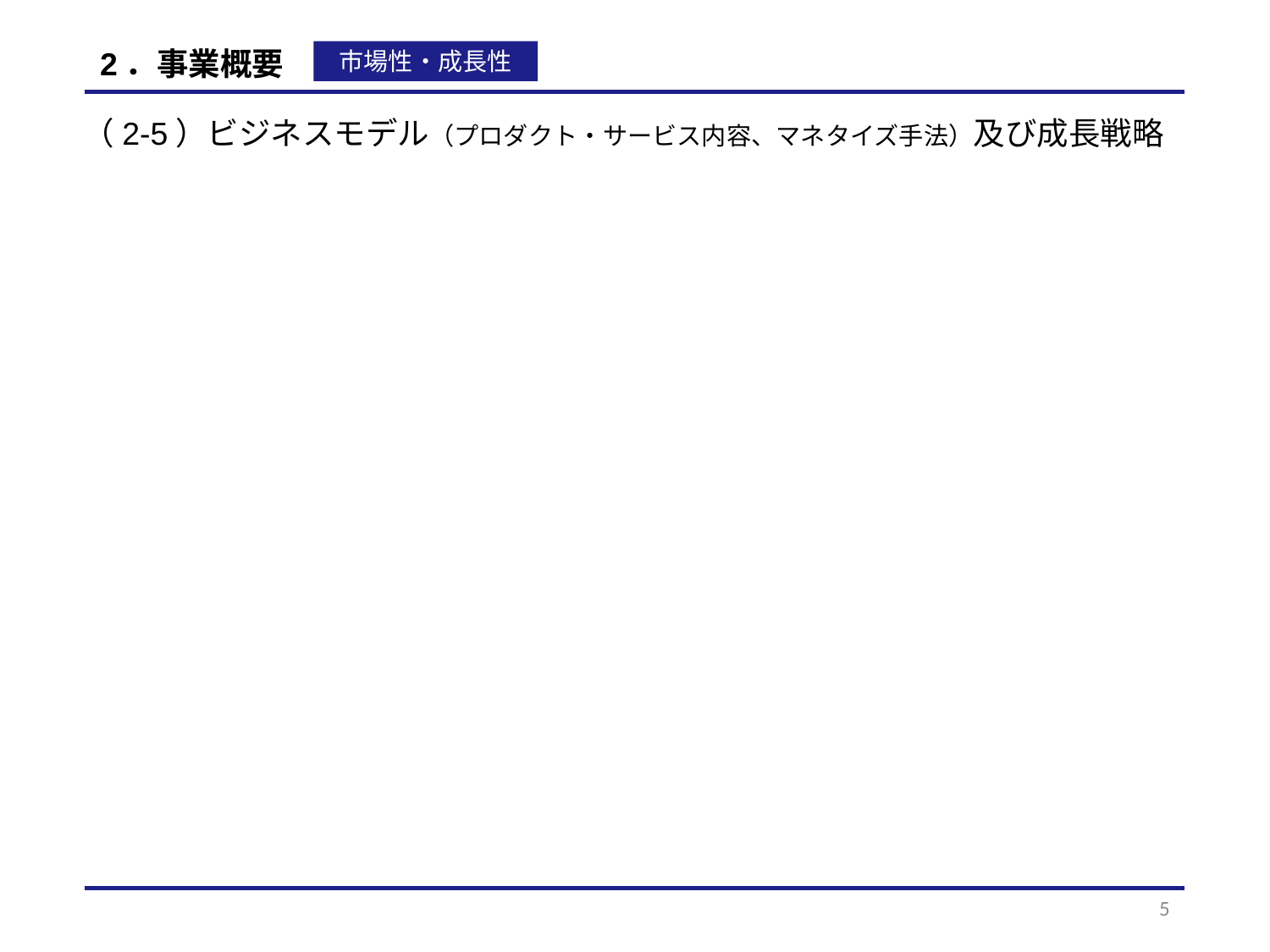

# 2．事業概要
市場性・成長性
（2-5）ビジネスモデル（プロダクト・サービス内容、マネタイズ手法）及び成長戦略
5